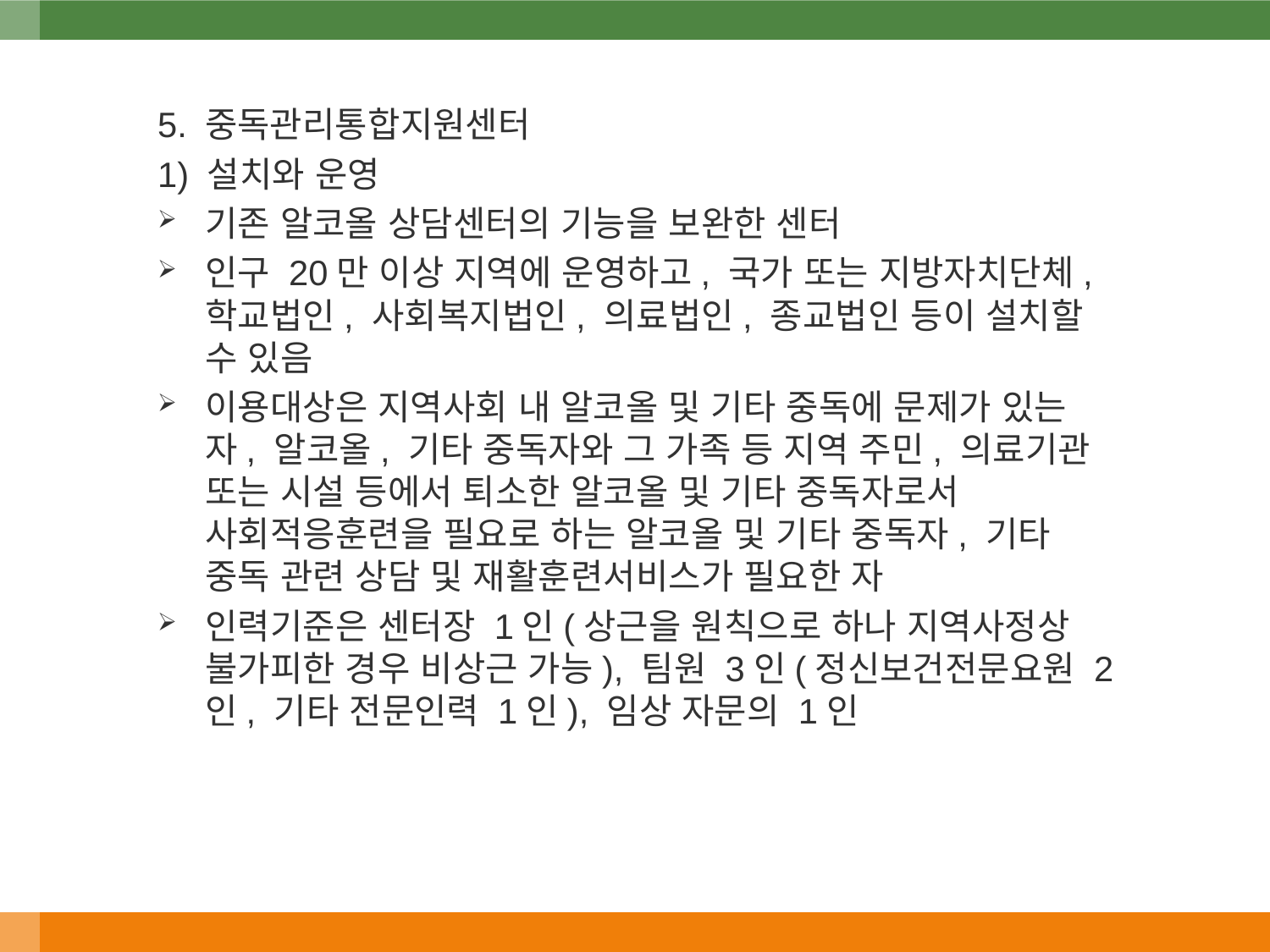

5. 중독관리통합지원센터
1) 설치와 운영
기존 알코올 상담센터의 기능을 보완한 센터
인구 20만 이상 지역에 운영하고, 국가 또는 지방자치단체, 학교법인, 사회복지법인, 의료법인, 종교법인 등이 설치할 수 있음
이용대상은 지역사회 내 알코올 및 기타 중독에 문제가 있는 자, 알코올, 기타 중독자와 그 가족 등 지역 주민, 의료기관 또는 시설 등에서 퇴소한 알코올 및 기타 중독자로서 사회적응훈련을 필요로 하는 알코올 및 기타 중독자, 기타 중독 관련 상담 및 재활훈련서비스가 필요한 자
인력기준은 센터장 1인(상근을 원칙으로 하나 지역사정상 불가피한 경우 비상근 가능), 팀원 3인(정신보건전문요원 2인, 기타 전문인력 1인), 임상 자문의 1인